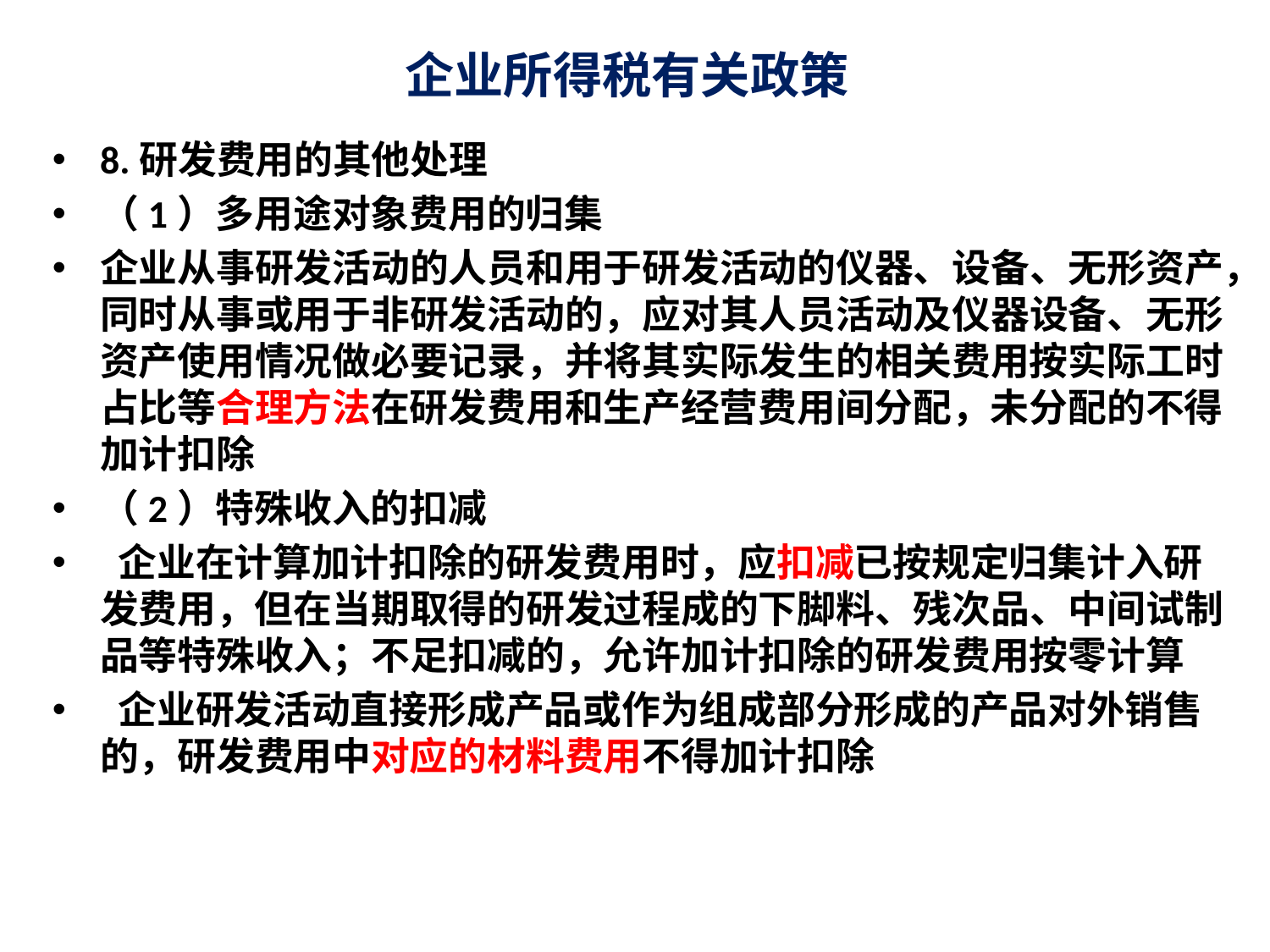

# 企业所得税有关政策
8.研发费用的其他处理
（1）多用途对象费用的归集
企业从事研发活动的人员和用于研发活动的仪器、设备、无形资产，同时从事或用于非研发活动的，应对其人员活动及仪器设备、无形资产使用情况做必要记录，并将其实际发生的相关费用按实际工时占比等合理方法在研发费用和生产经营费用间分配，未分配的不得加计扣除
（2）特殊收入的扣减
 企业在计算加计扣除的研发费用时，应扣减已按规定归集计入研发费用，但在当期取得的研发过程成的下脚料、残次品、中间试制品等特殊收入；不足扣减的，允许加计扣除的研发费用按零计算
 企业研发活动直接形成产品或作为组成部分形成的产品对外销售的，研发费用中对应的材料费用不得加计扣除